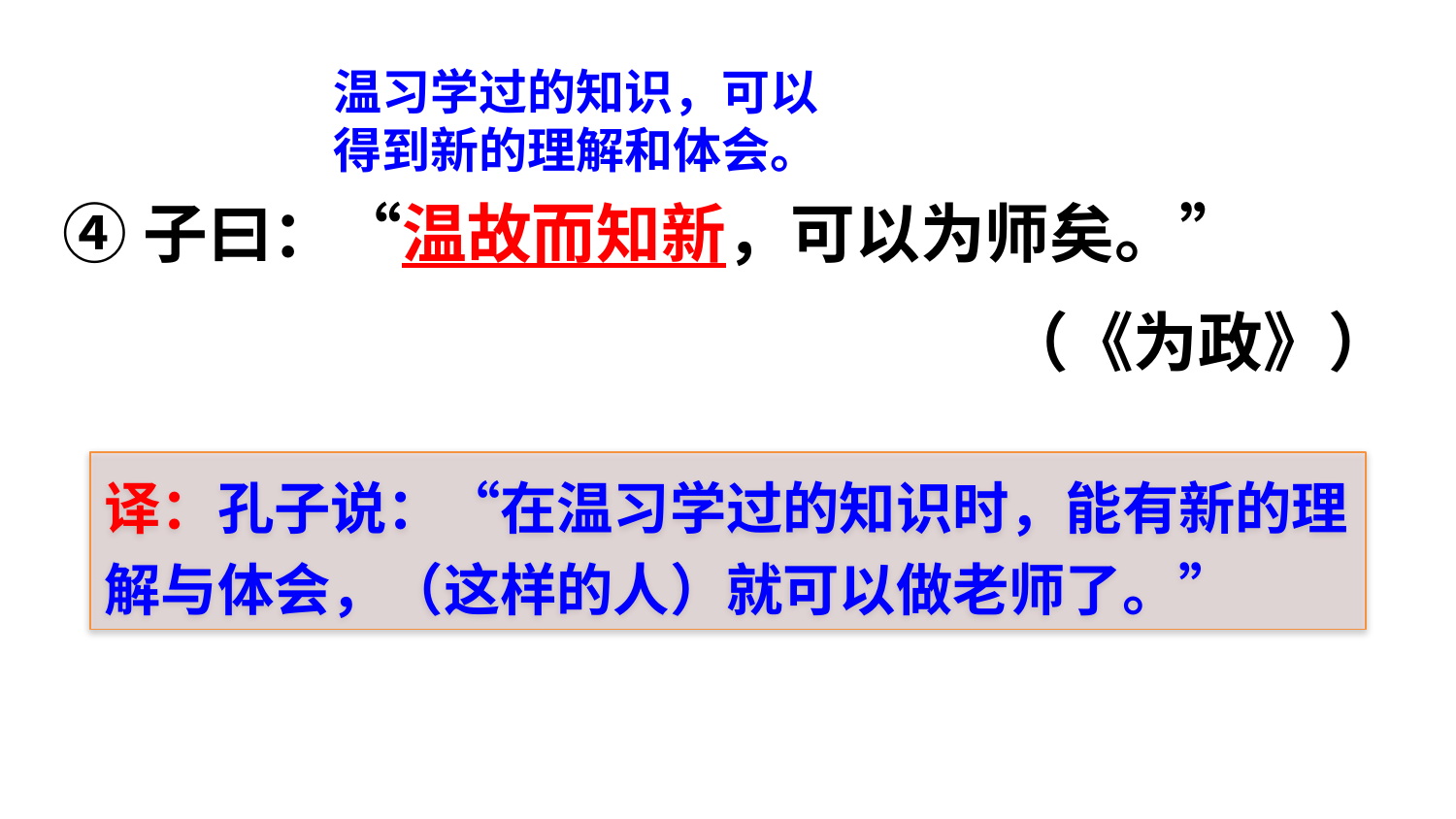

温习学过的知识，可以得到新的理解和体会。
④子曰：“温故而知新，可以为师矣。”
（《为政》）
译：孔子说：“在温习学过的知识时，能有新的理解与体会，（这样的人）就可以做老师了。”